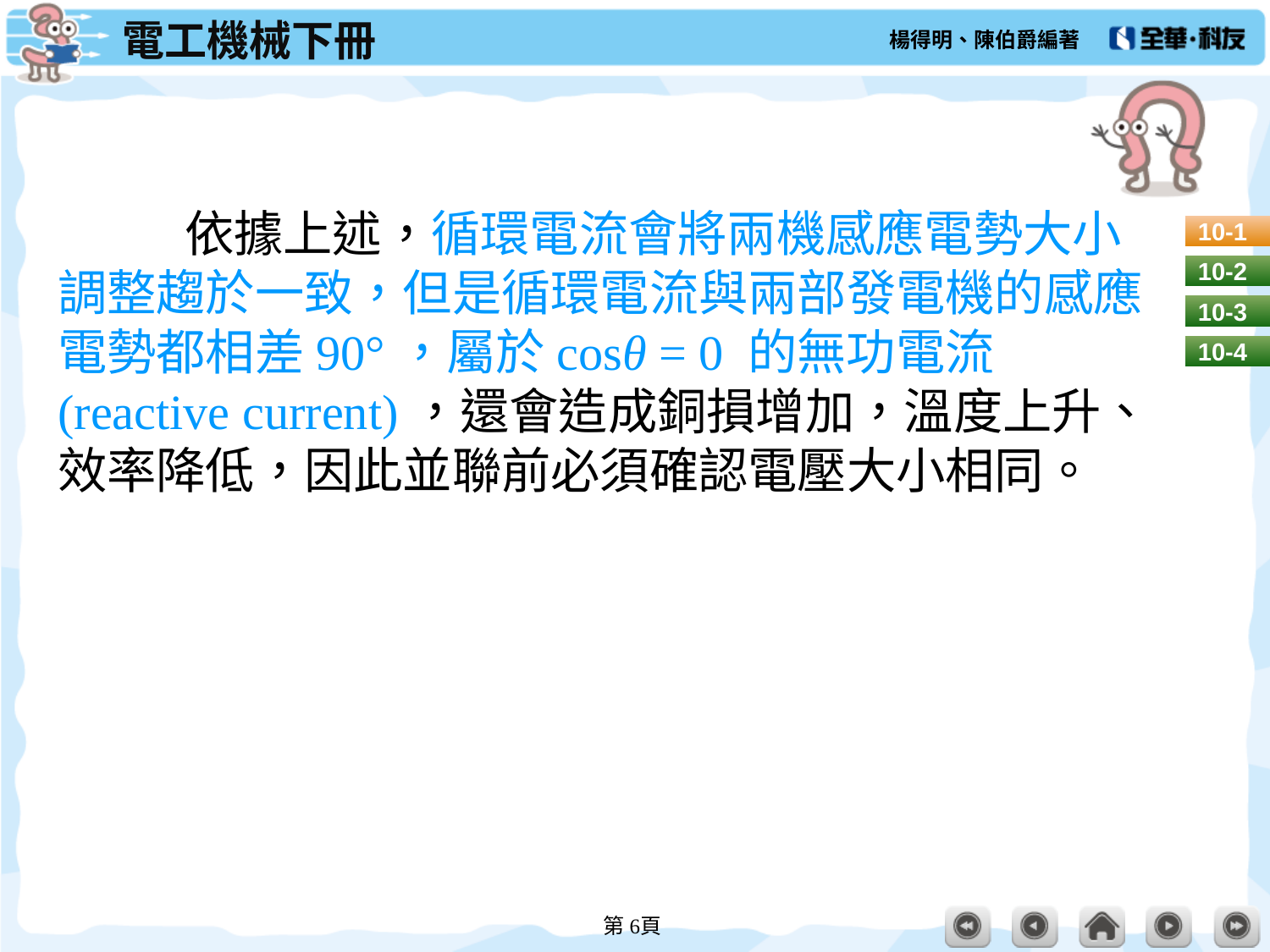

#
	依據上述，循環電流會將兩機感應電勢大小調整趨於一致，但是循環電流與兩部發電機的感應電勢都相差90°，屬於cosθ = 0 的無功電流(reactive current)，還會造成銅損增加，溫度上升、效率降低，因此並聯前必須確認電壓大小相同。